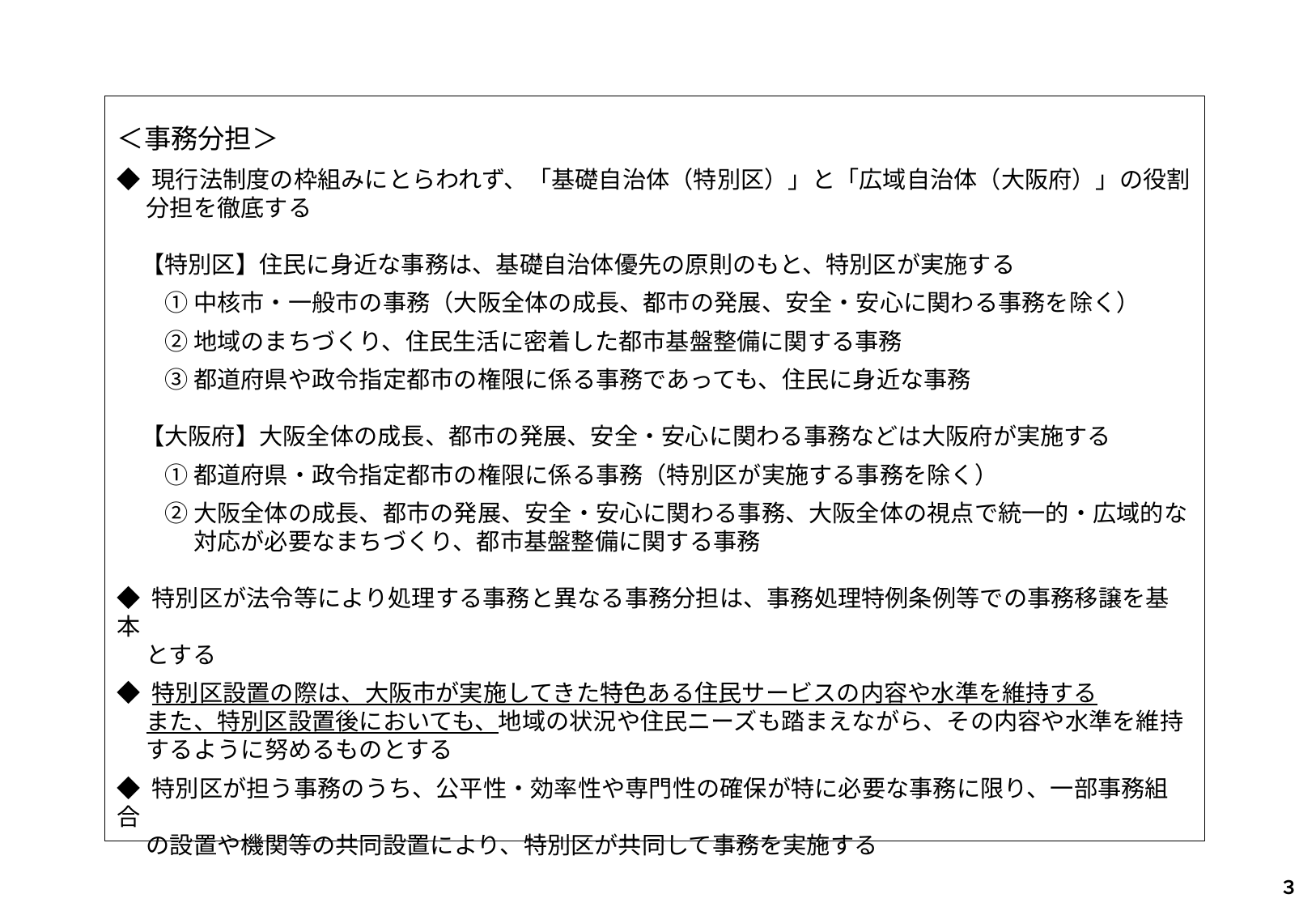

＜事務分担＞
◆ 現行法制度の枠組みにとらわれず、「基礎自治体（特別区）」と「広域自治体（大阪府）」の役割
　 分担を徹底する

　【特別区】住民に身近な事務は、基礎自治体優先の原則のもと、特別区が実施する
　　① 中核市・一般市の事務（大阪全体の成長、都市の発展、安全・安心に関わる事務を除く）
　　② 地域のまちづくり、住民生活に密着した都市基盤整備に関する事務
　　③ 都道府県や政令指定都市の権限に係る事務であっても、住民に身近な事務

　【大阪府】大阪全体の成長、都市の発展、安全・安心に関わる事務などは大阪府が実施する
　　① 都道府県・政令指定都市の権限に係る事務（特別区が実施する事務を除く）
　　② 大阪全体の成長、都市の発展、安全・安心に関わる事務、大阪全体の視点で統一的・広域的な
　　　 対応が必要なまちづくり、都市基盤整備に関する事務

◆ 特別区が法令等により処理する事務と異なる事務分担は、事務処理特例条例等での事務移譲を基本
　 とする
◆ 特別区設置の際は、大阪市が実施してきた特色ある住民サービスの内容や水準を維持する
　 また、特別区設置後においても、地域の状況や住民ニーズも踏まえながら、その内容や水準を維持
　 するように努めるものとする
◆ 特別区が担う事務のうち、公平性・効率性や専門性の確保が特に必要な事務に限り、一部事務組合
　 の設置や機関等の共同設置により、特別区が共同して事務を実施する

３